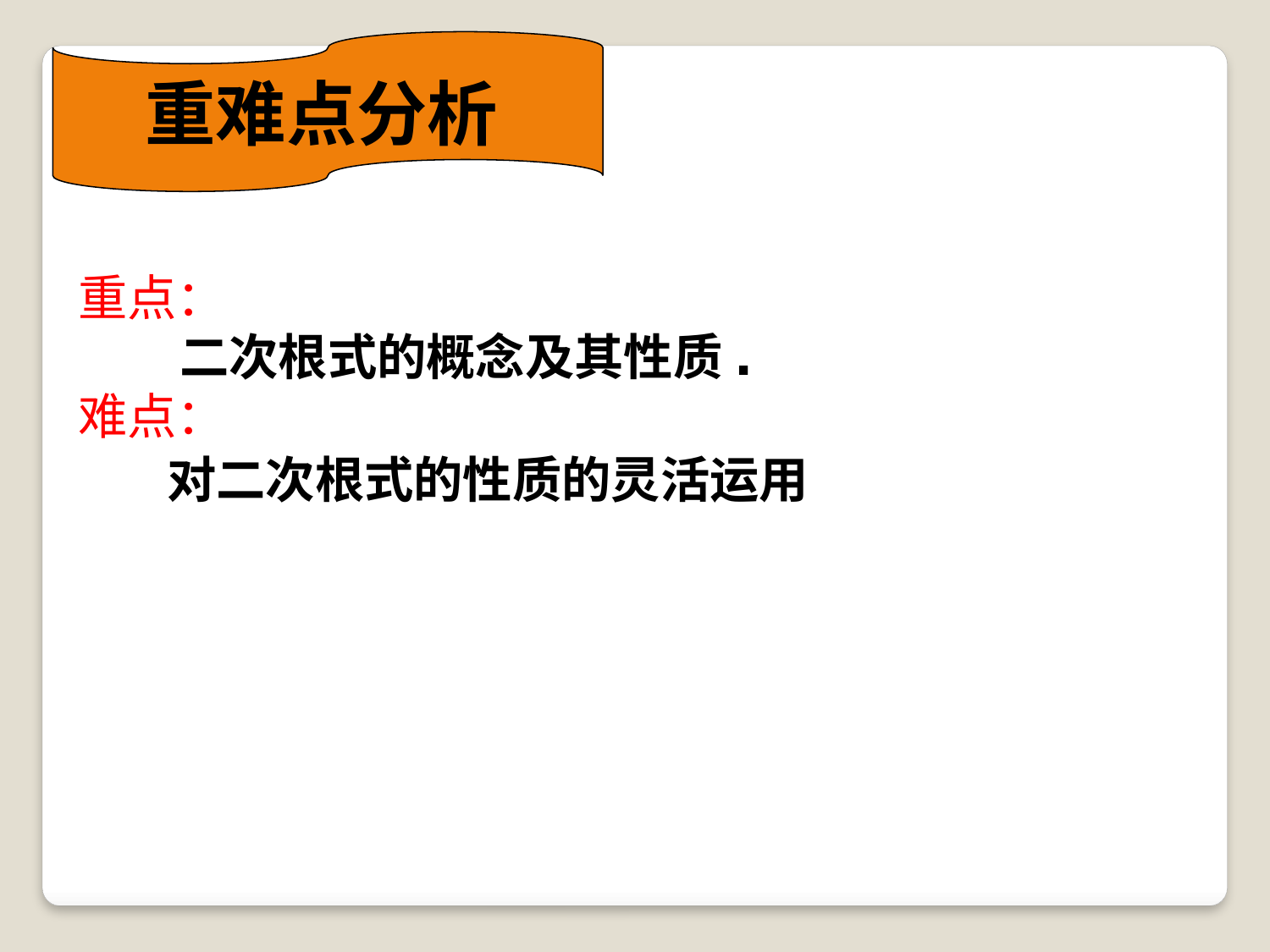

重难点分析
重点：
        二次根式的概念及其性质.
难点：
       对二次根式的性质的灵活运用